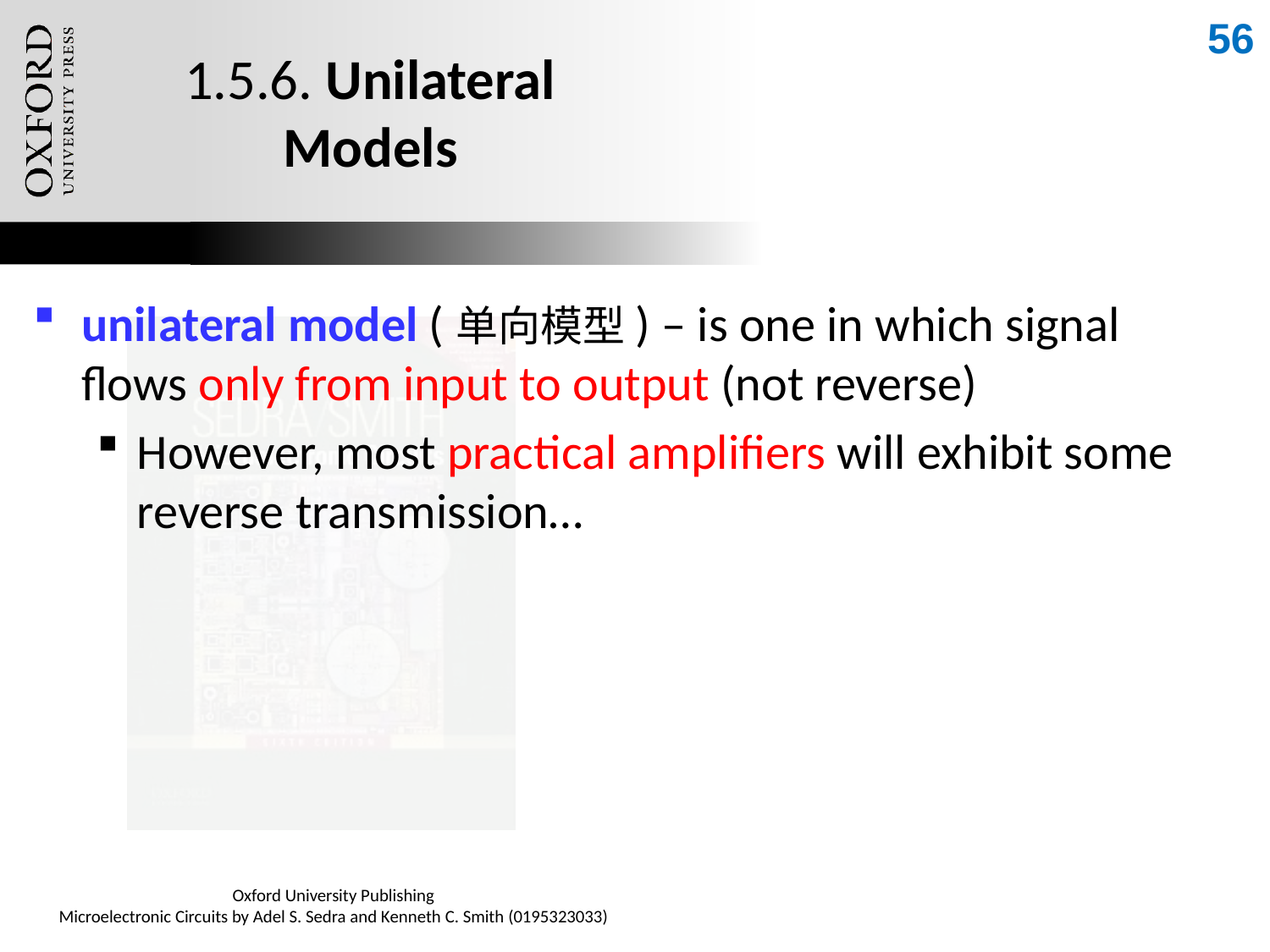

56
# 1.5.6. Unilateral Models
unilateral model (单向模型) – is one in which signal flows only from input to output (not reverse)
However, most practical amplifiers will exhibit some reverse transmission…

Oxford University Publishing
Microelectronic Circuits by Adel S. Sedra and Kenneth C. Smith (0195323033)